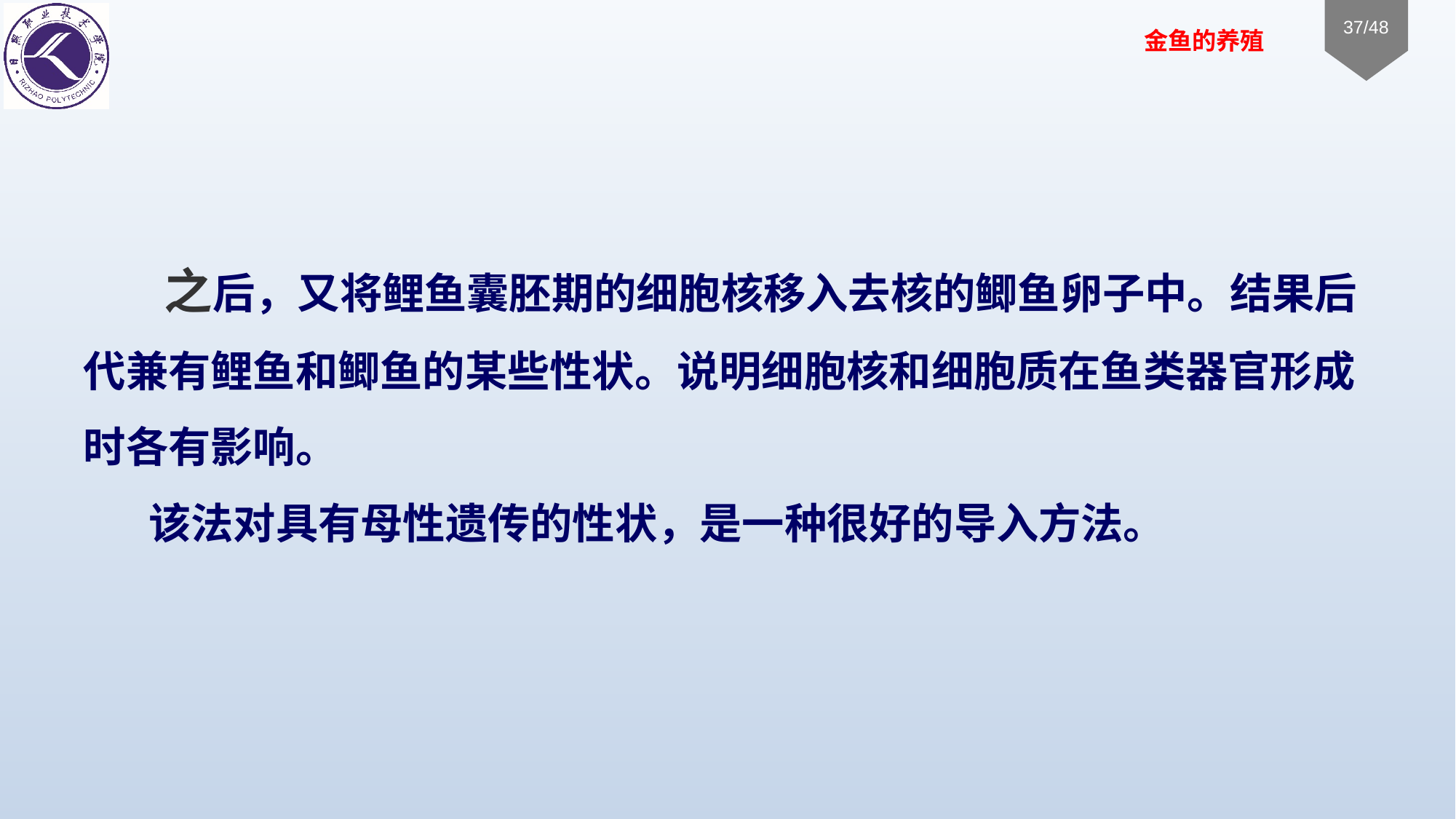

#
   之后，又将鲤鱼囊胚期的细胞核移入去核的鲫鱼卵子中。结果后代兼有鲤鱼和鲫鱼的某些性状。说明细胞核和细胞质在鱼类器官形成时各有影响。
  该法对具有母性遗传的性状，是一种很好的导入方法。